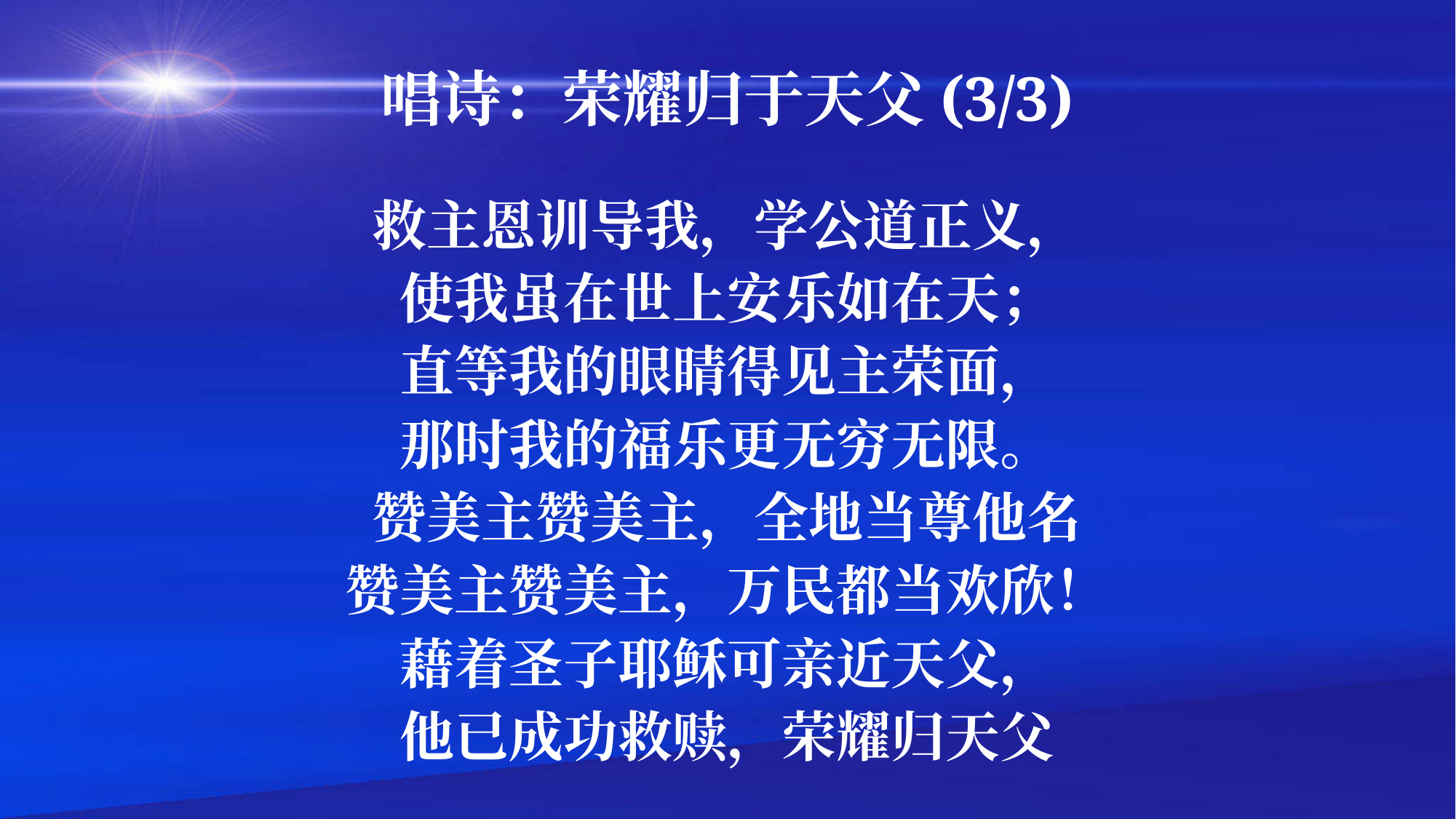

# 唱诗：荣耀归于天父(3/3)
救主恩训导我，学公道正义，
使我虽在世上安乐如在天；
直等我的眼睛得见主荣面，
那时我的福乐更无穷无限。
赞美主赞美主，全地当尊他名
赞美主赞美主，万民都当欢欣！
藉着圣子耶稣可亲近天父，
他已成功救赎，荣耀归天父